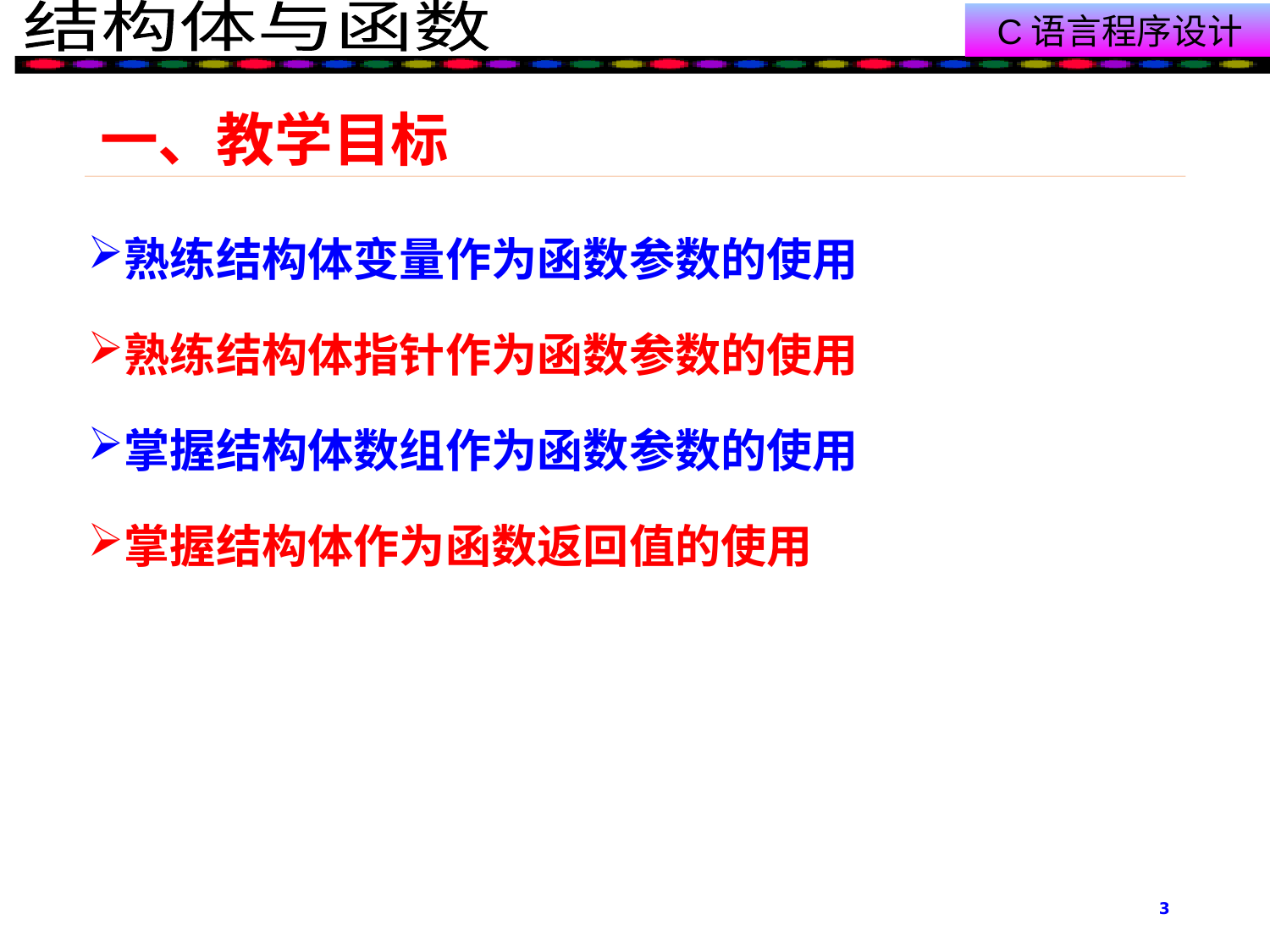

# 一、教学目标
熟练结构体变量作为函数参数的使用
熟练结构体指针作为函数参数的使用
掌握结构体数组作为函数参数的使用
掌握结构体作为函数返回值的使用

3